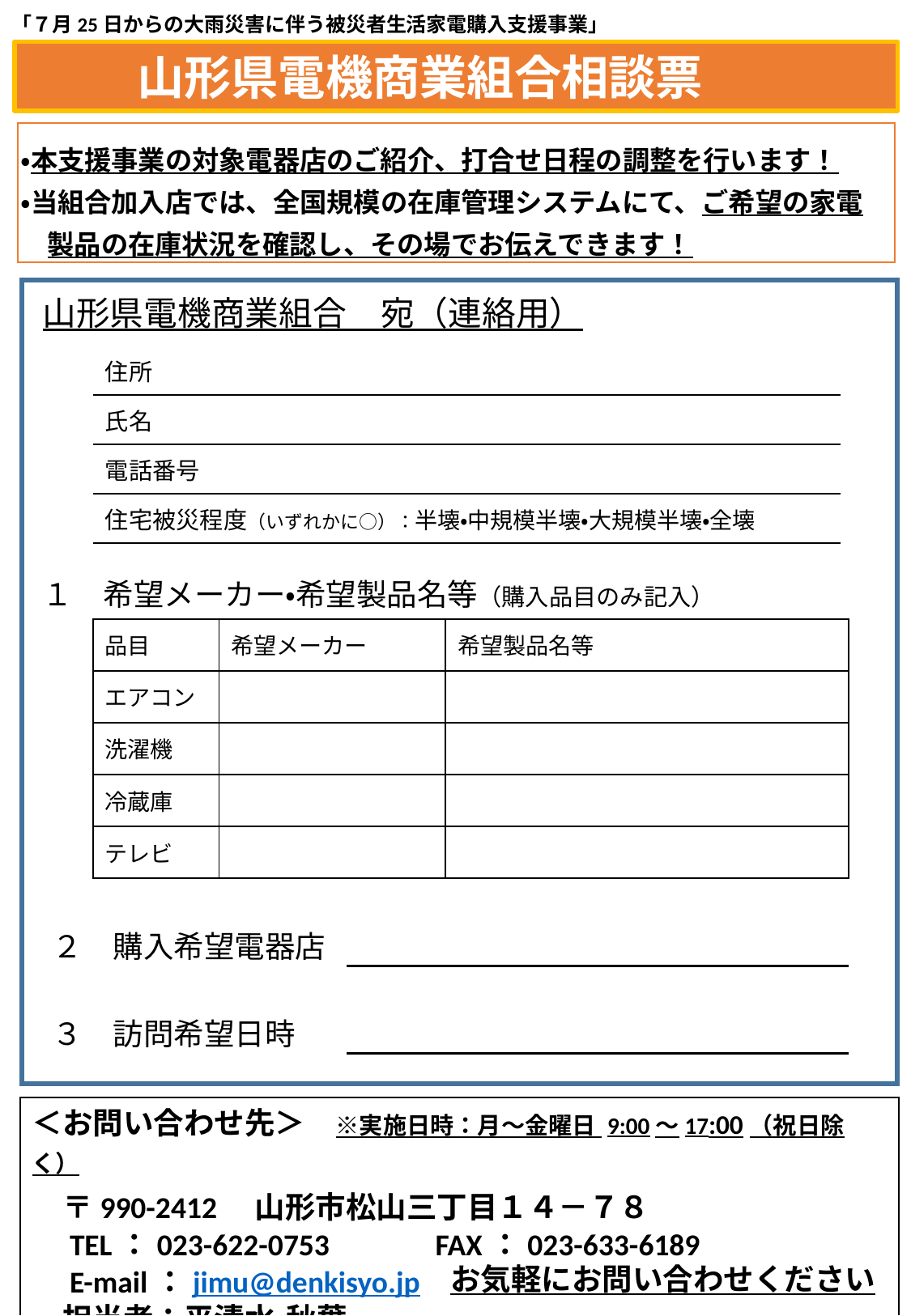

「７月25日からの大雨災害に伴う被災者生活家電購入支援事業」
山形県電機商業組合相談票
#

・本支援事業の対象電器店のご紹介、打合せ日程の調整を行います！
・当組合加入店では、全国規模の在庫管理システムにて、ご希望の家電
　製品の在庫状況を確認し、その場でお伝えできます！

山形県電機商業組合　宛（連絡用）
| 住所 |
| --- |
| 氏名 |
| 電話番号 |
| 住宅被災程度（いずれかに○）：半壊・中規模半壊・大規模半壊・全壊 |
１　希望メーカー・希望製品名等（購入品目のみ記入）

| 品目 | 希望メーカー | 希望製品名等 |
| --- | --- | --- |
| エアコン |  |  |
| 洗濯機 |  |  |
| 冷蔵庫 |  |  |
| テレビ |  |  |
| ２　購入希望電器店 |  |
| --- | --- |
| ３　訪問希望日時 |  |
| --- | --- |
＜お問い合わせ先＞　※実施日時：月～金曜日 9:00～17:00（祝日除く）
　〒990-2412　山形市松山三丁目１４－７８
　TEL：023-622-0753　　　FAX：023-633-6189
　E-mail：jimu@denkisyo.jp
　担当者：平清水・秋葉
お気軽にお問い合わせください